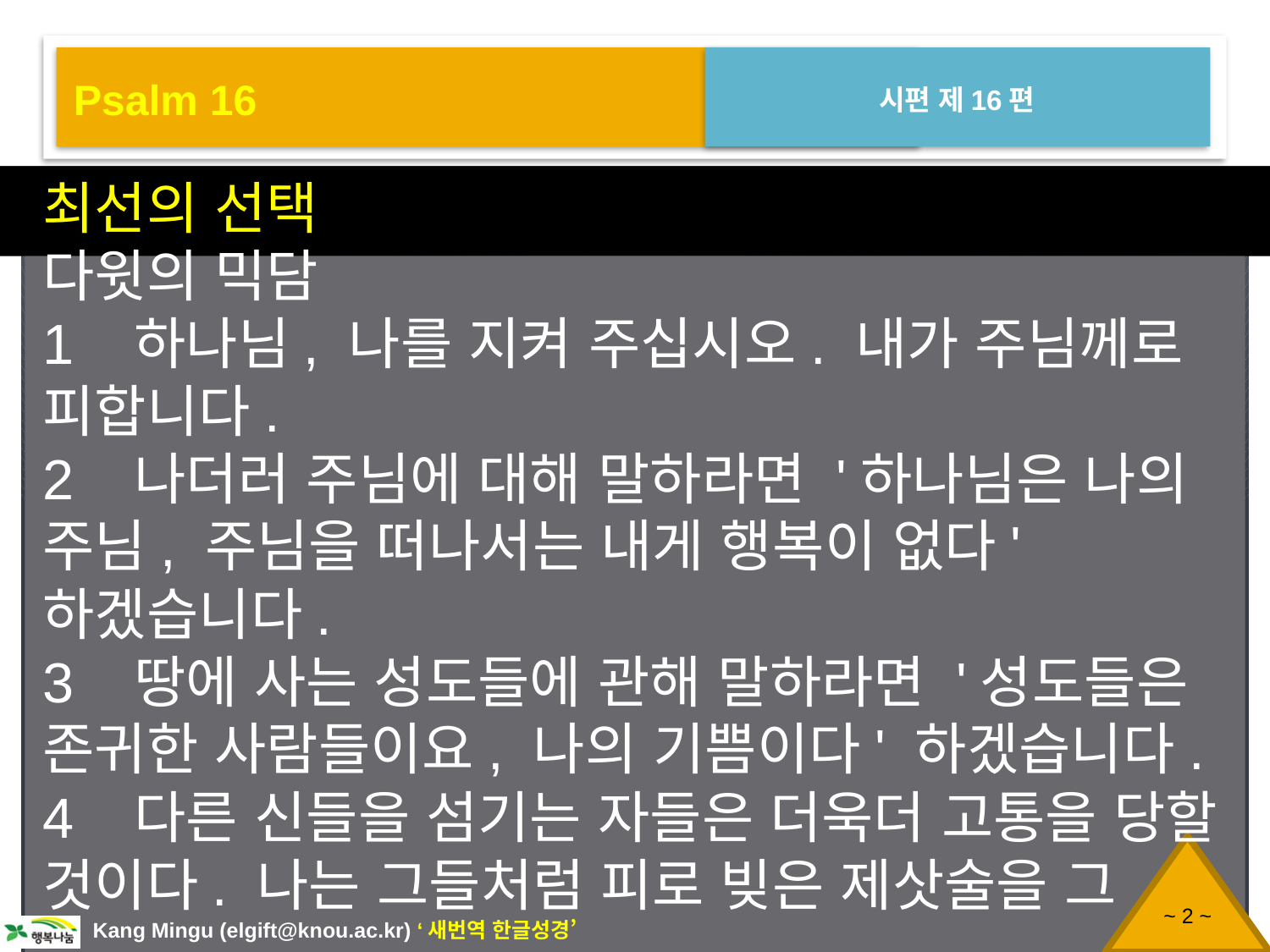

Psalm 16
시편 제16편
최선의 선택
다윗의 믹담
1   하나님, 나를 지켜 주십시오. 내가 주님께로 피합니다.
2   나더러 주님에 대해 말하라면 '하나님은 나의 주님, 주님을 떠나서는 내게 행복이 없다' 하겠습니다.
3   땅에 사는 성도들에 관해 말하라면 '성도들은 존귀한 사람들이요, 나의 기쁨이다' 하겠습니다.
4   다른 신들을 섬기는 자들은 더욱더 고통을 당할 것이다. 나는 그들처럼 피로 빚은 제삿술을 그